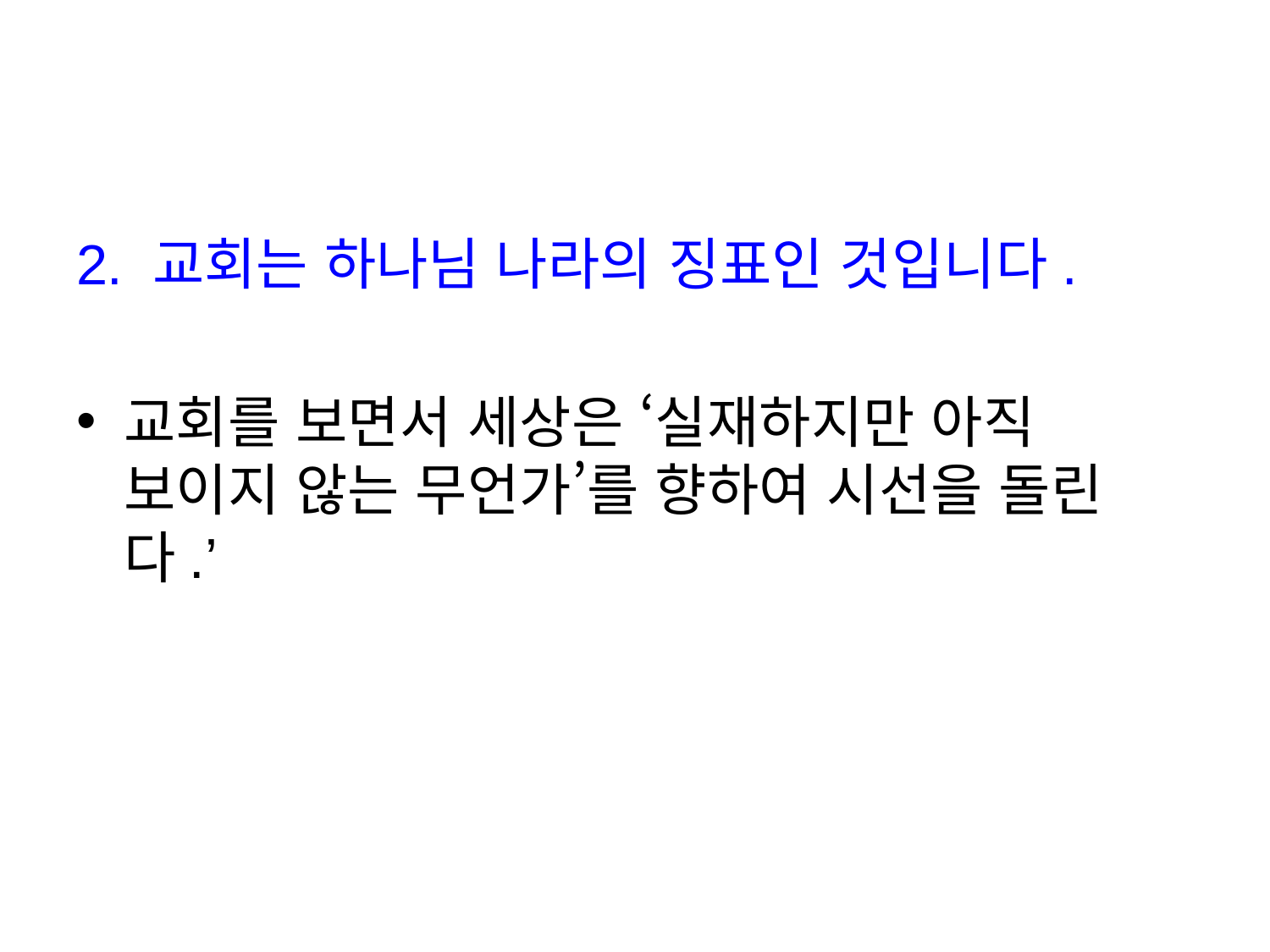

#
2. 교회는 하나님 나라의 징표인 것입니다.

교회를 보면서 세상은 ‘실재하지만 아직 보이지 않는 무언가’를 향하여 시선을 돌린다.’